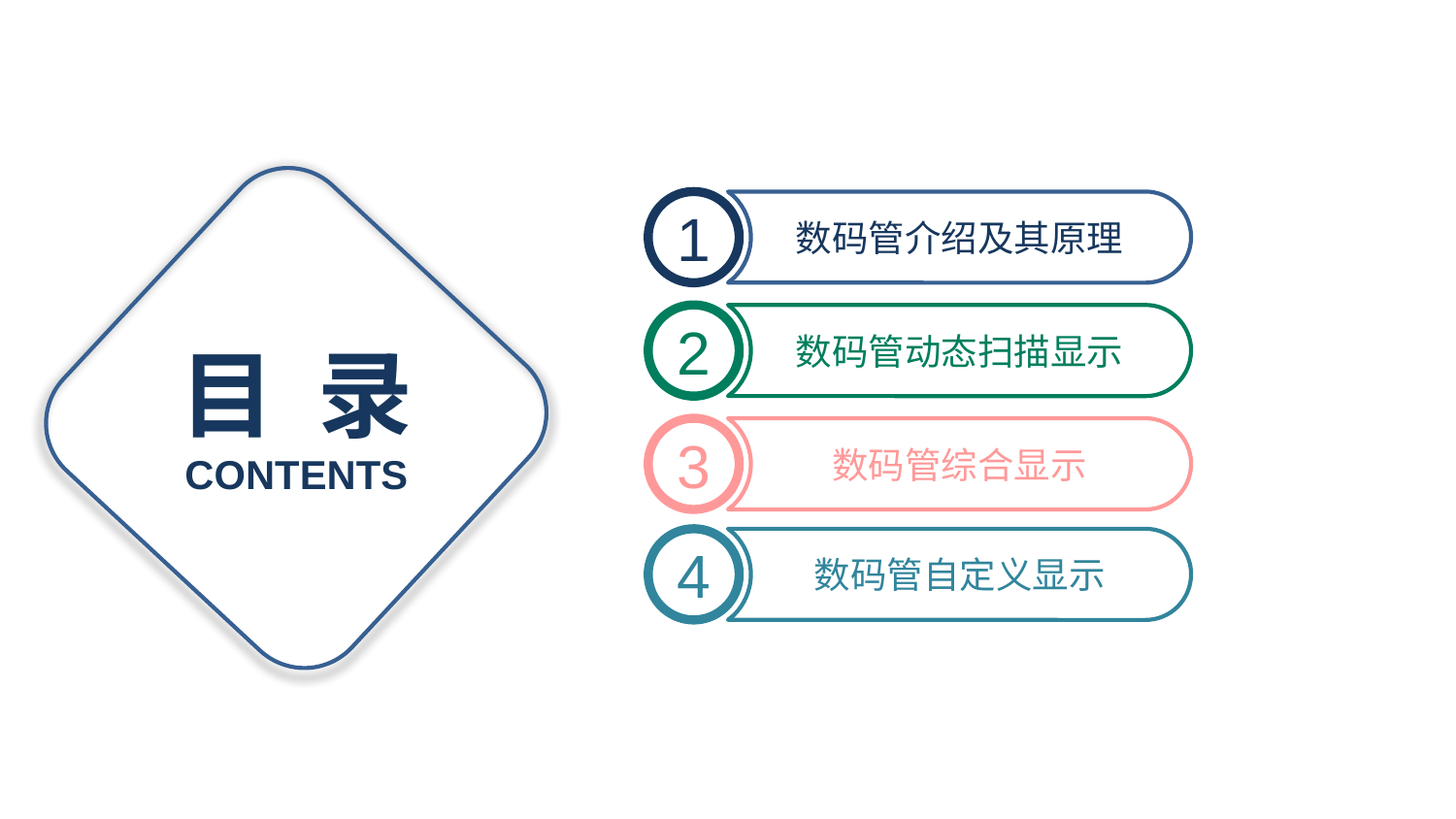

1
数码管介绍及其原理

2
数码管动态扫描显示
目  录
3
数码管综合显示
CONTENTS
4
数码管自定义显示